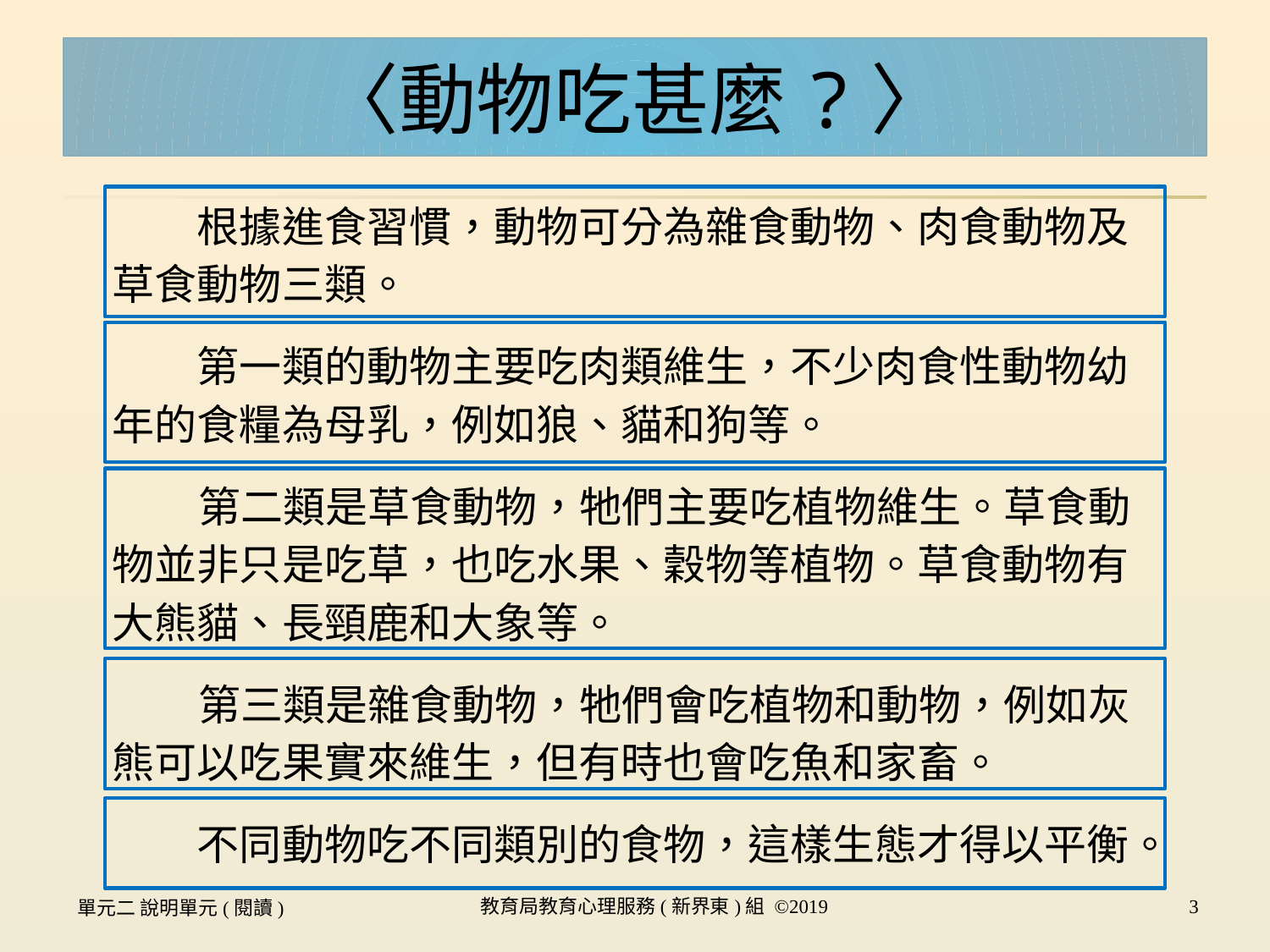

# 〈動物吃甚麼?〉
　　根據進食習慣，動物可分為雜食動物、肉食動物及草食動物三類。
　　第一類的動物主要吃肉類維生，不少肉食性動物幼年的食糧為母乳，例如狼、貓和狗等。
        第二類是草食動物，牠們主要吃植物維生。草食動物並非只是吃草，也吃水果、穀物等植物。草食動物有大熊貓、長頸鹿和大象等。
        第三類是雜食動物，牠們會吃植物和動物，例如灰熊可以吃果實來維生，但有時也會吃魚和家畜。
　　不同動物吃不同類別的食物，這樣生態才得以平衡。

單元二 說明單元(閱讀)
教育局教育心理服務(新界東)組 ©2019
3